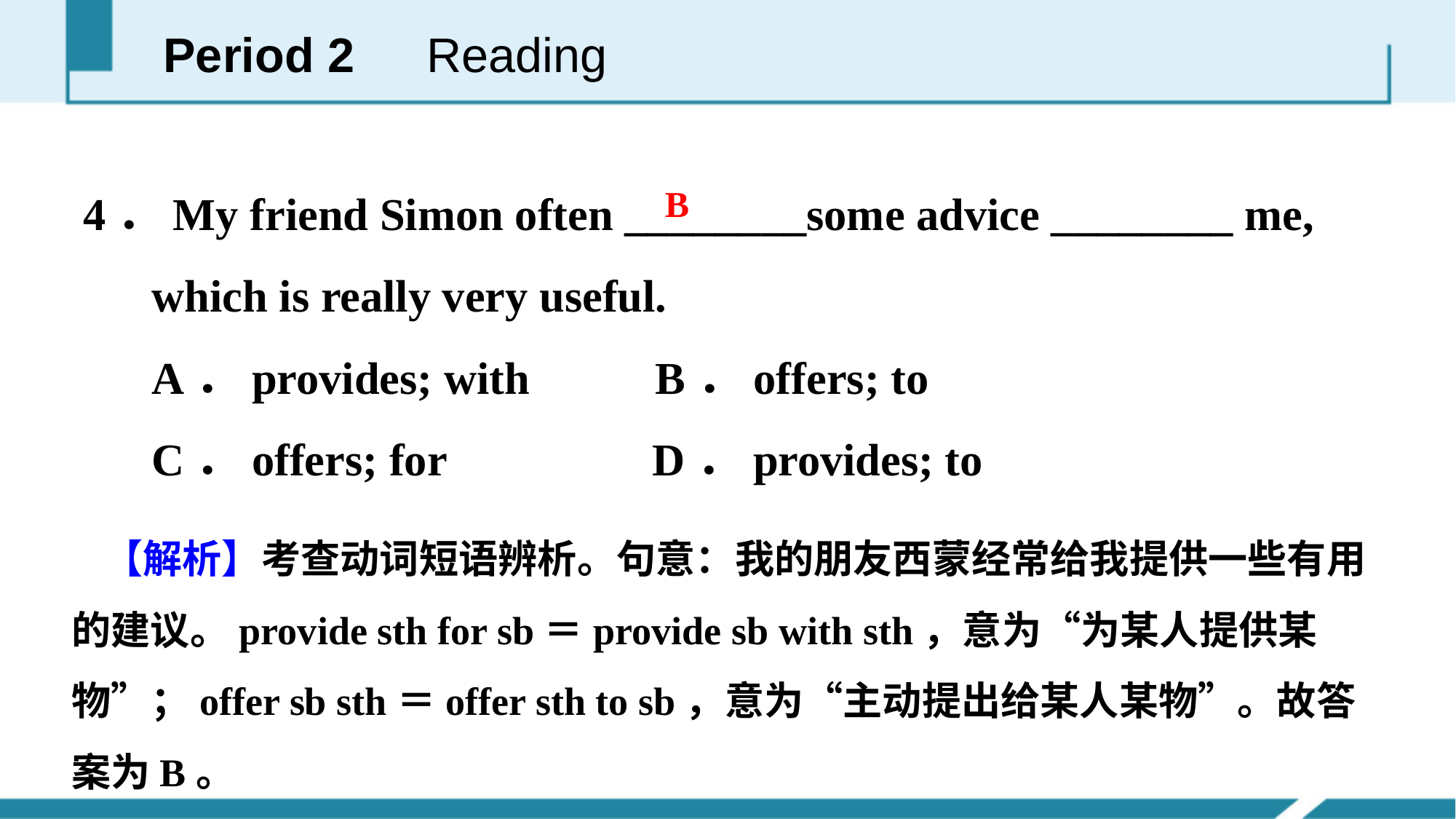

Period 2　Reading
4．My friend Simon often ________some advice ________ me,
      which is really very useful.
      A．provides; with           B．offers; to
      C．offers; for                  D．provides; to
B
【解析】考查动词短语辨析。句意：我的朋友西蒙经常给我提供一些有用的建议。provide sth for sb＝provide sb with sth，意为“为某人提供某物”；offer sb sth＝offer sth to sb，意为“主动提出给某人某物”。故答案为B。